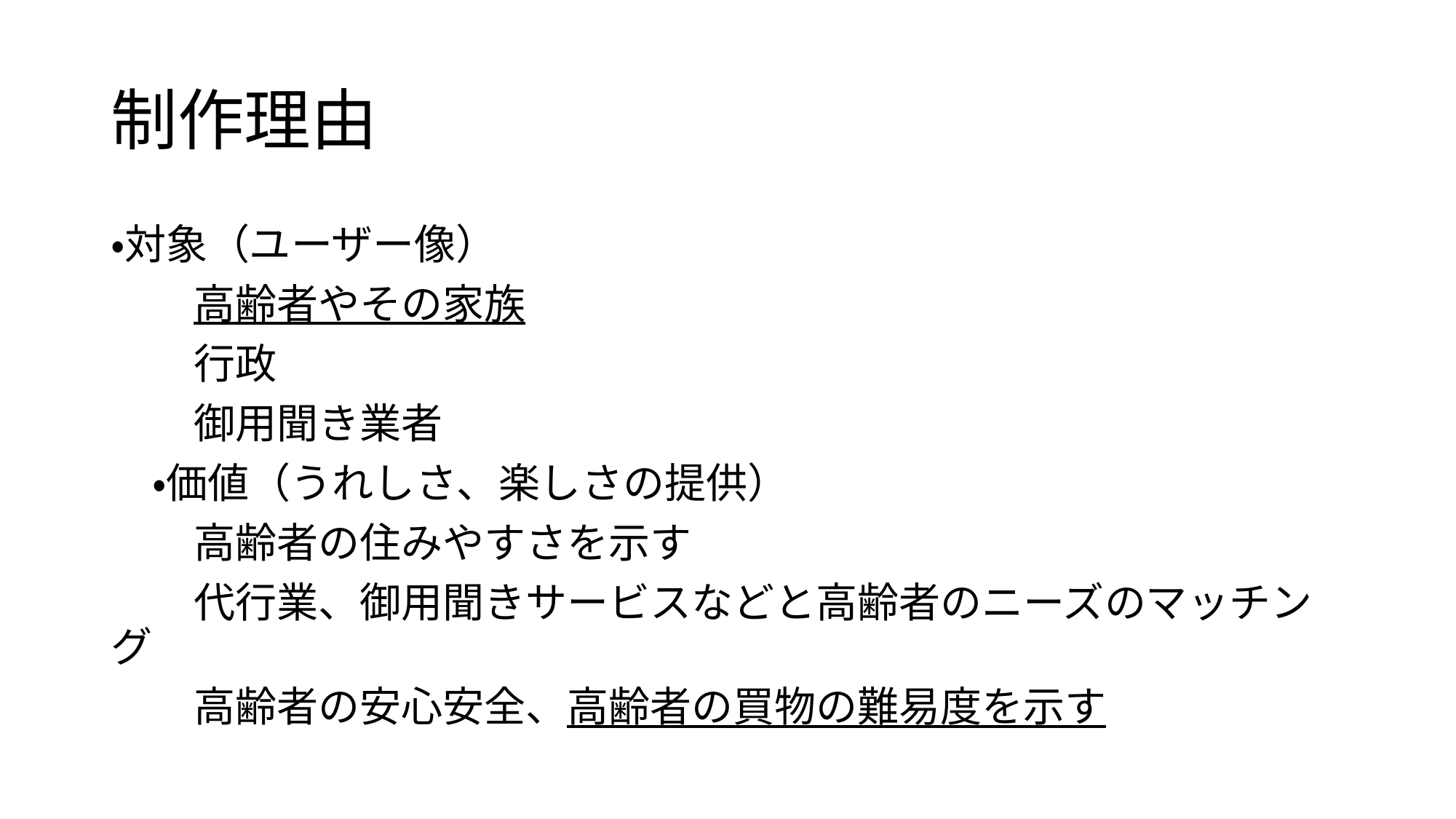

# 制作理由
・対象（ユーザー像）
　　高齢者やその家族
　　行政
　　御用聞き業者
　・価値（うれしさ、楽しさの提供）
　　高齢者の住みやすさを示す
　　代行業、御用聞きサービスなどと高齢者のニーズのマッチング
　　高齢者の安心安全、高齢者の買物の難易度を示す